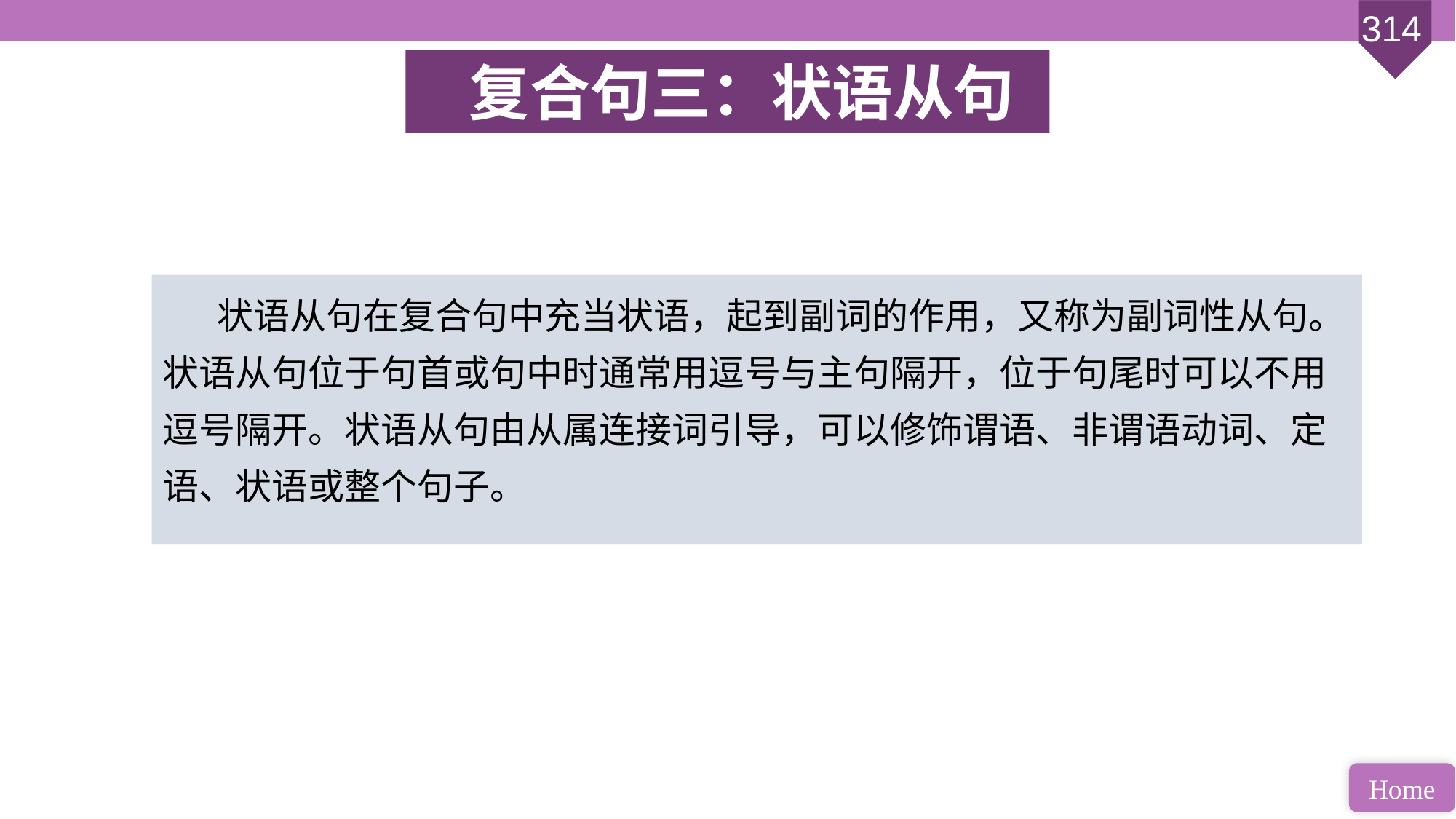

复合句三：状语从句
状语从句在复合句中充当状语，起到副词的作用，又称为副词性从句。状语从句位于句首或句中时通常用逗号与主句隔开，位于句尾时可以不用逗号隔开。状语从句由从属连接词引导，可以修饰谓语、非谓语动词、定语、状语或整个句子。